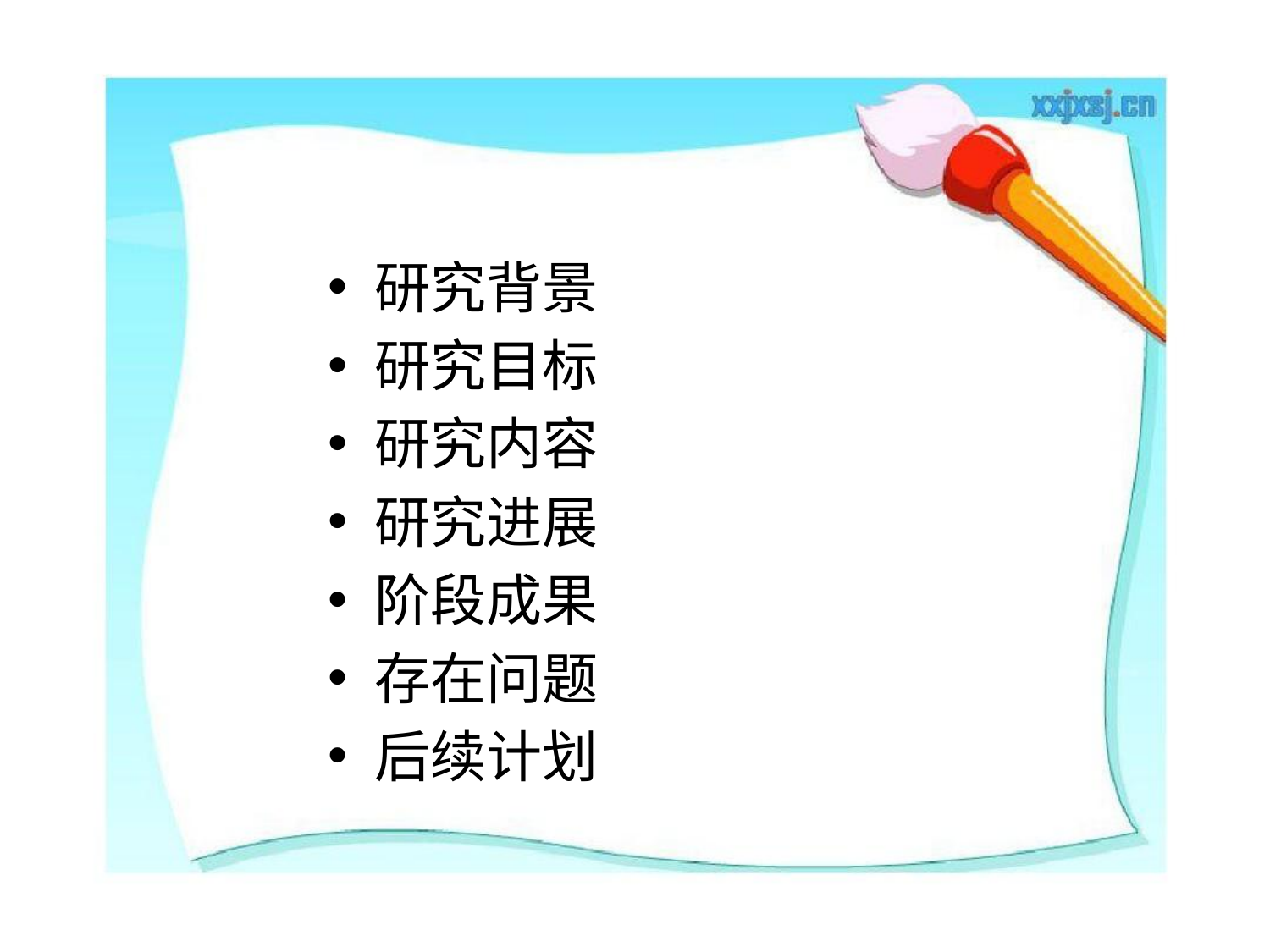

研究背景
研究目标
研究内容
研究进展
阶段成果
存在问题
后续计划